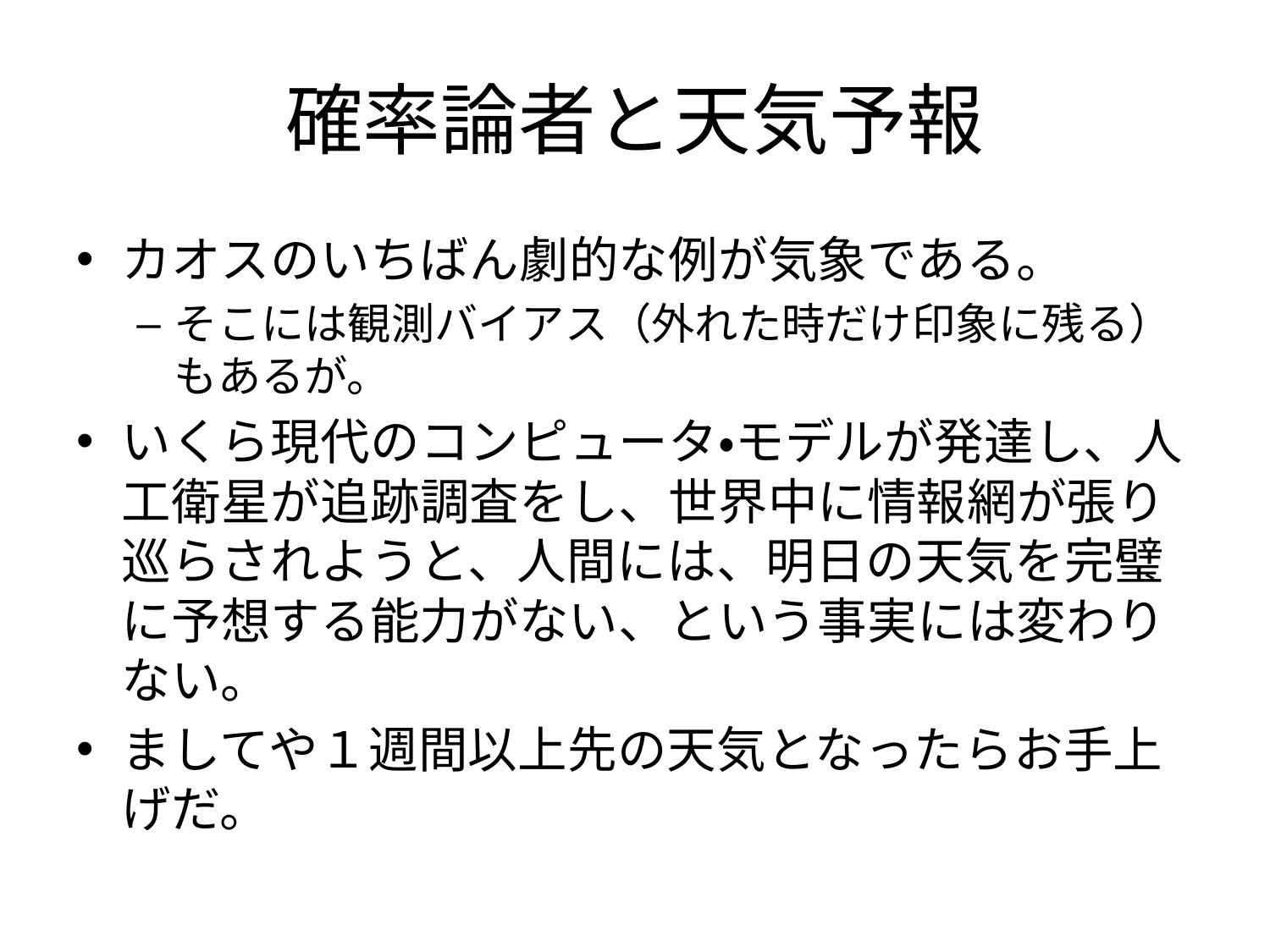

# 確率論者と天気予報
カオスのいちばん劇的な例が気象である。
そこには観測バイアス（外れた時だけ印象に残る）もあるが。
いくら現代のコンピュータ・モデルが発達し、人工衛星が追跡調査をし、世界中に情報網が張り巡らされようと、人間には、明日の天気を完璧に予想する能力がない、という事実には変わりない。
ましてや１週間以上先の天気となったらお手上げだ。